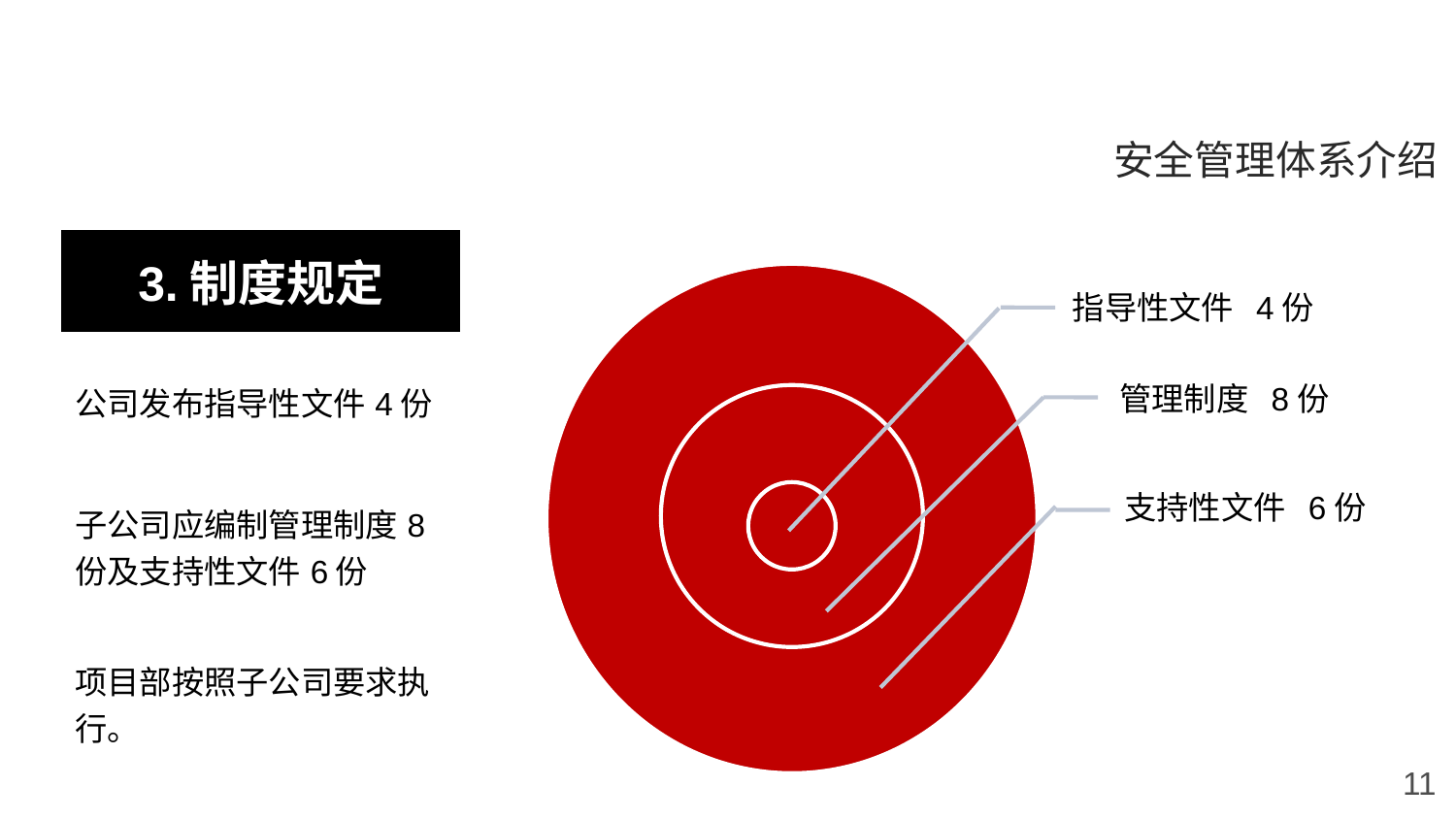

安全管理体系介绍
指导性文件  4份
管理制度  8份
支持性文件  6份
| 3.制度规定 |
| --- |
| 公司发布指导性文件4份 |
| 子公司应编制管理制度8份及支持性文件6份 |
| 项目部按照子公司要求执行。 |